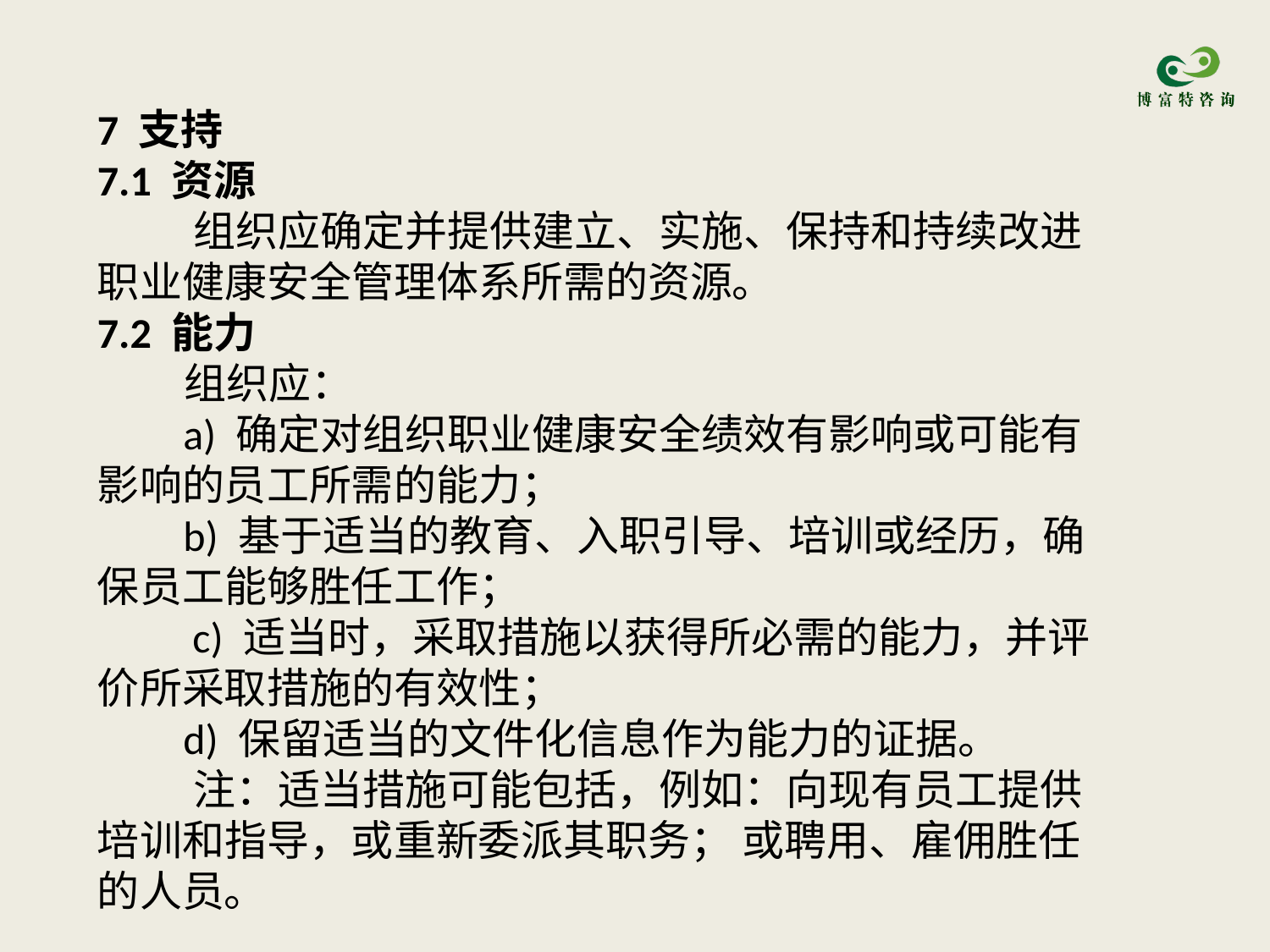

7 支持
7.1 资源
         组织应确定并提供建立、实施、保持和持续改进职业健康安全管理体系所需的资源。
7.2 能力
        组织应：
         a) 确定对组织职业健康安全绩效有影响或可能有影响的员工所需的能力；
         b) 基于适当的教育、入职引导、培训或经历，确保员工能够胜任工作；
          c) 适当时，采取措施以获得所必需的能力，并评价所采取措施的有效性；
         d) 保留适当的文件化信息作为能力的证据。
         注：适当措施可能包括，例如：向现有员工提供培训和指导，或重新委派其职务； 或聘用、雇佣胜任的人员。